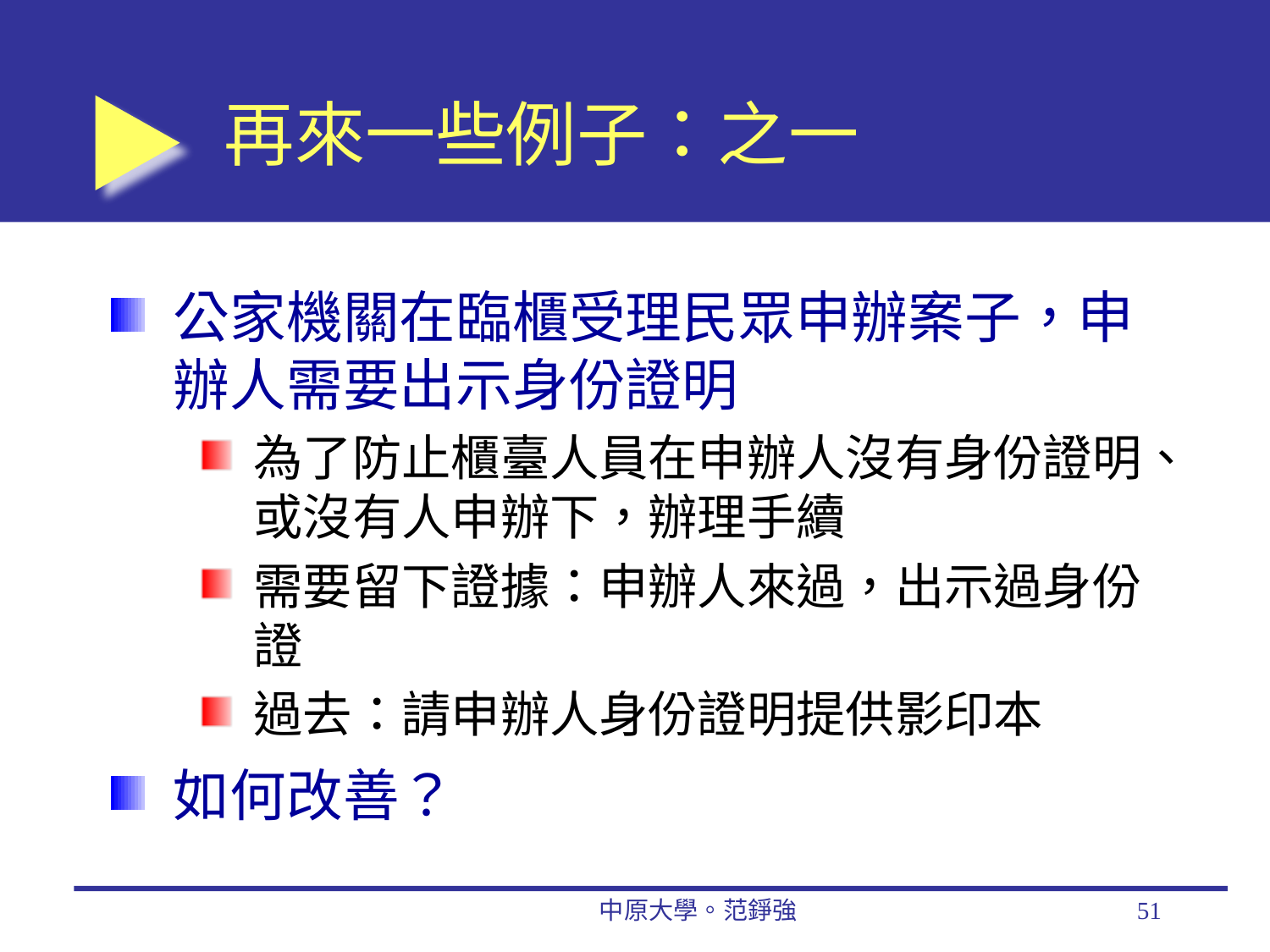

# 再來一些例子：之一
公家機關在臨櫃受理民眾申辦案子，申辦人需要出示身份證明
為了防止櫃臺人員在申辦人沒有身份證明、或沒有人申辦下，辦理手續
需要留下證據：申辦人來過，出示過身份證
過去：請申辦人身份證明提供影印本
如何改善？
中原大學。范錚強
51